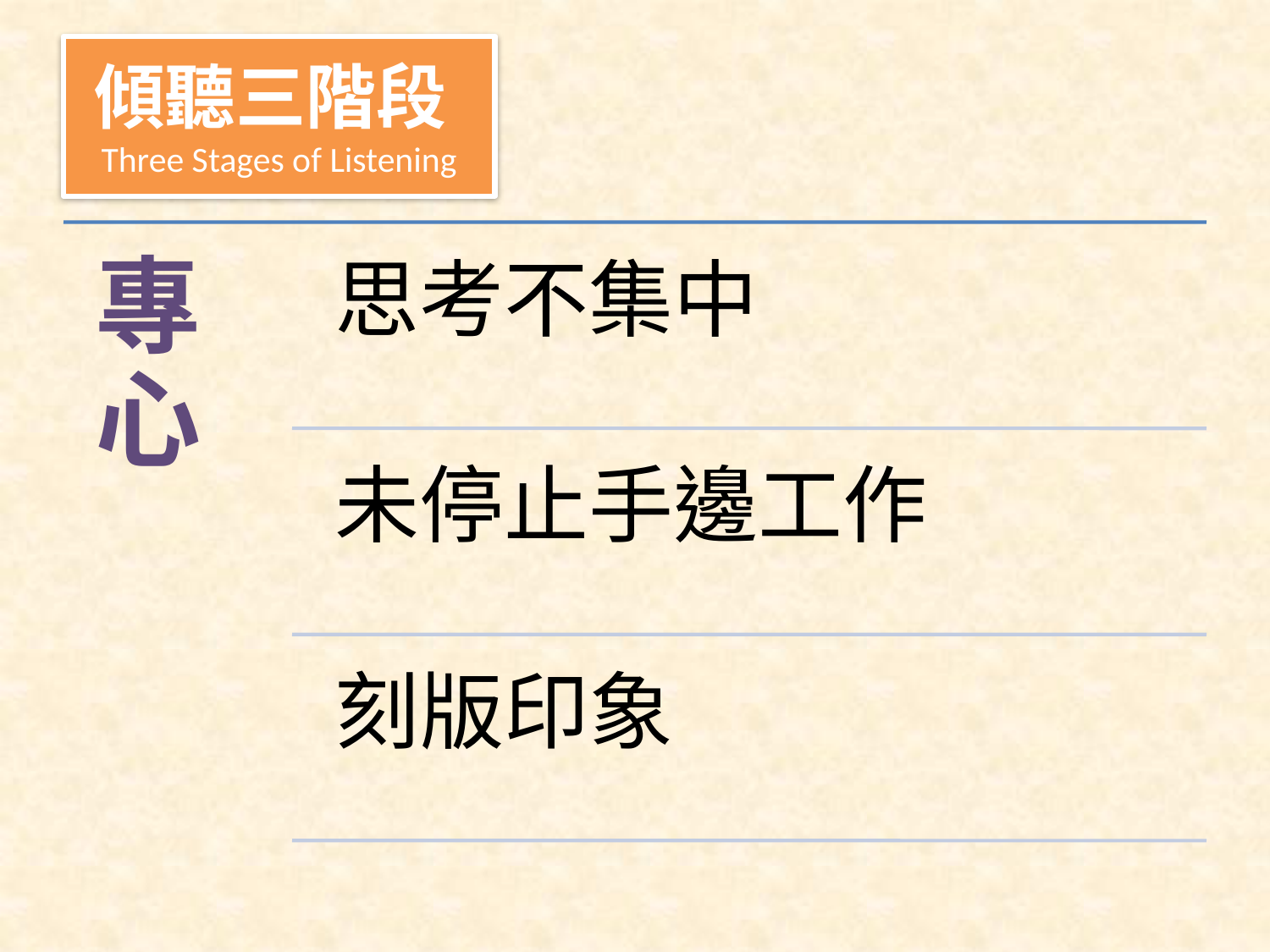

傾聽三階段Three Stages of Listening
#
專心
思考不集中
未停止手邊工作
刻版印象